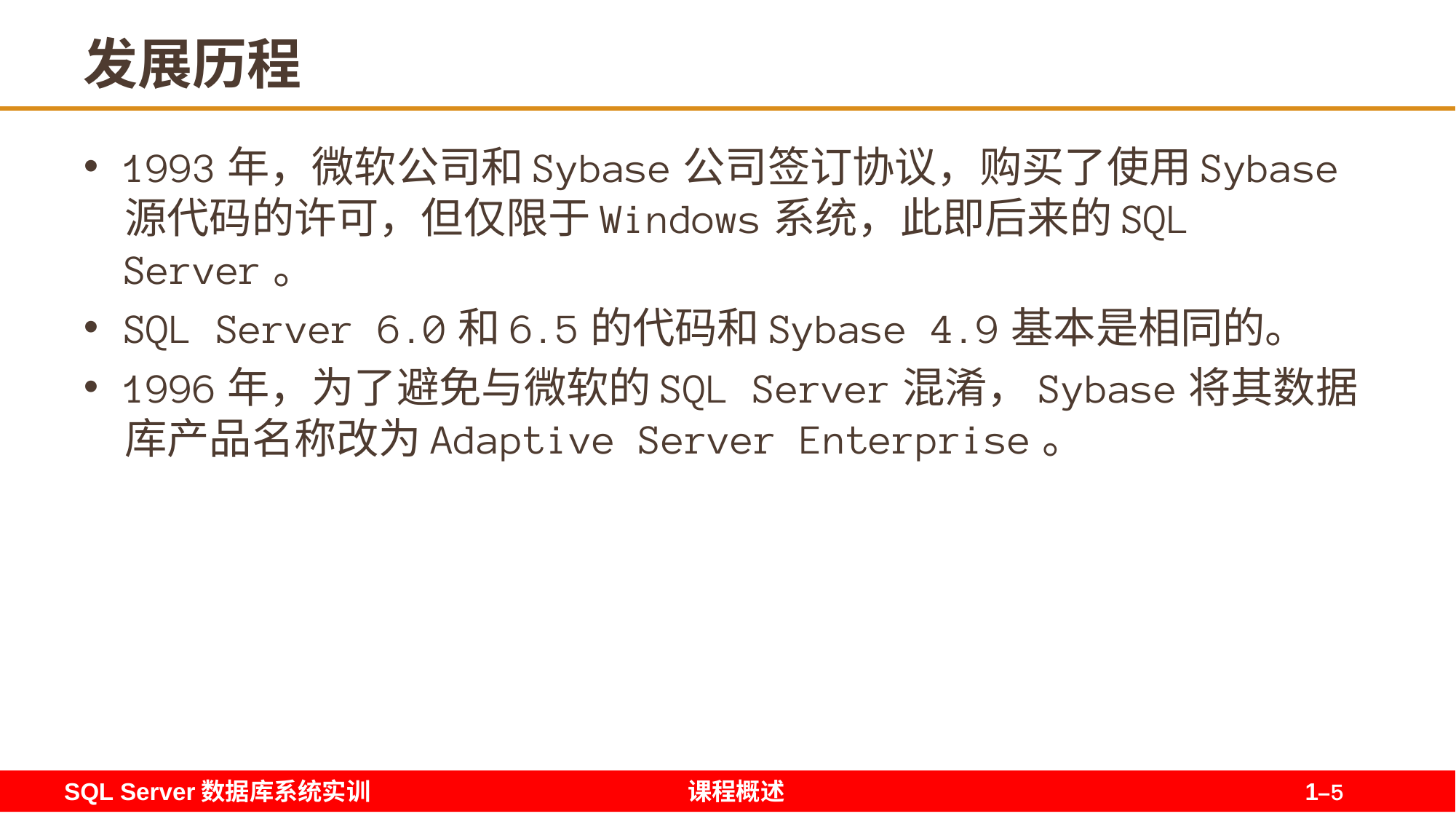

5
# 发展历程
1993年，微软公司和Sybase公司签订协议，购买了使用Sybase源代码的许可，但仅限于Windows系统，此即后来的SQL Server。
SQL Server 6.0和6.5的代码和Sybase 4.9基本是相同的。
1996年，为了避免与微软的SQL Server混淆，Sybase将其数据库产品名称改为Adaptive Server Enterprise。